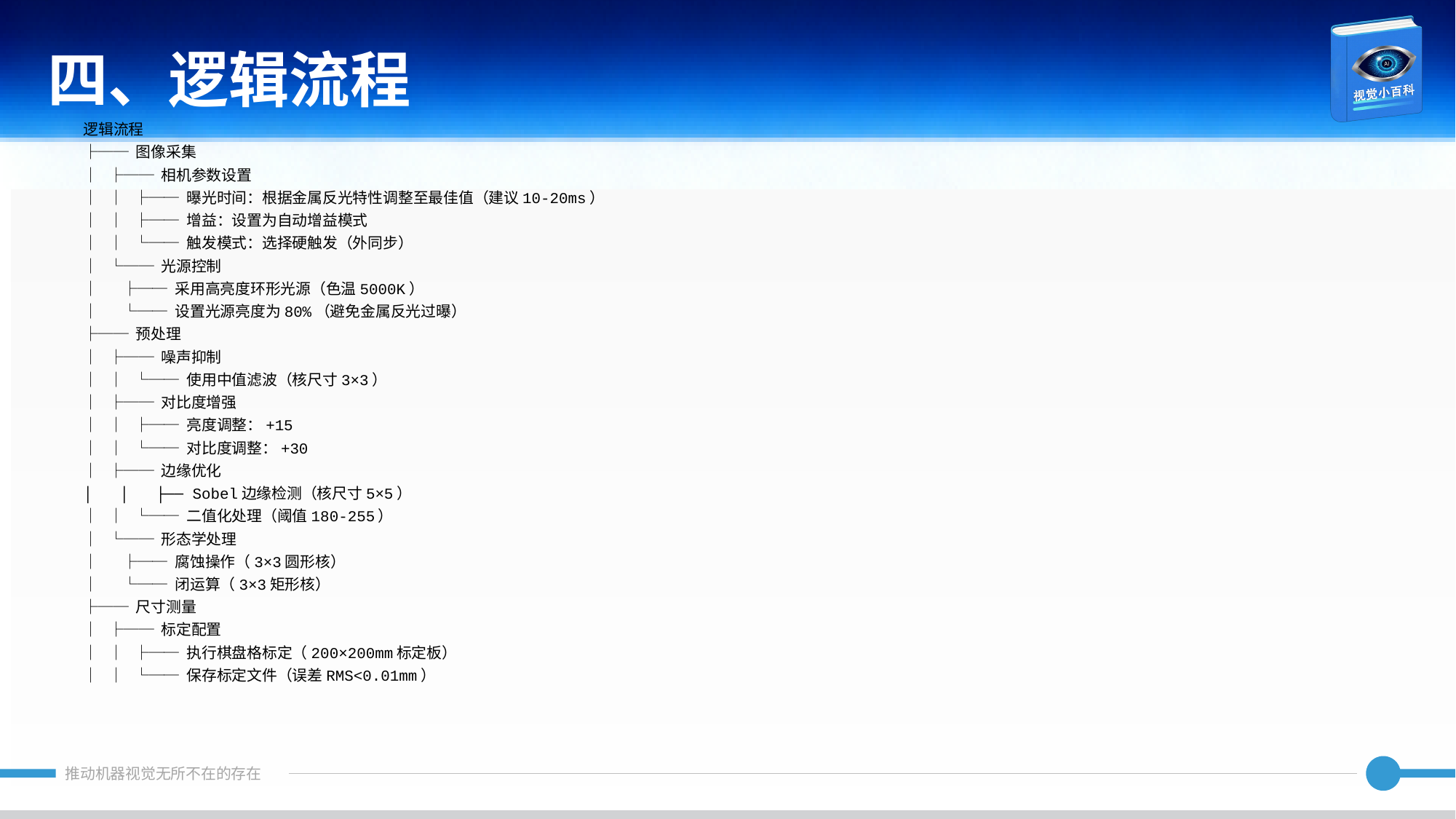

四、逻辑流程

逻辑流程
├── 图像采集
│   ├── 相机参数设置
│   │   ├── 曝光时间：根据金属反光特性调整至最佳值（建议10-20ms）
│   │   ├── 增益：设置为自动增益模式
│   │   └── 触发模式：选择硬触发（外同步）
│   └── 光源控制
│       ├── 采用高亮度环形光源（色温5000K）
│       └── 设置光源亮度为80%（避免金属反光过曝）
├── 预处理
│   ├── 噪声抑制
│   │   └── 使用中值滤波（核尺寸3×3）
│   ├── 对比度增强
│   │   ├── 亮度调整：+15
│   │   └── 对比度调整：+30
│   ├── 边缘优化
│   │   ├── Sobel边缘检测（核尺寸5×5）
│   │   └── 二值化处理（阈值180-255）
│   └── 形态学处理
│       ├── 腐蚀操作（3×3圆形核）
│       └── 闭运算（3×3矩形核）
├── 尺寸测量
│   ├── 标定配置
│   │   ├── 执行棋盘格标定（200×200mm标定板）
│   │   └── 保存标定文件（误差RMS<0.01mm）
8